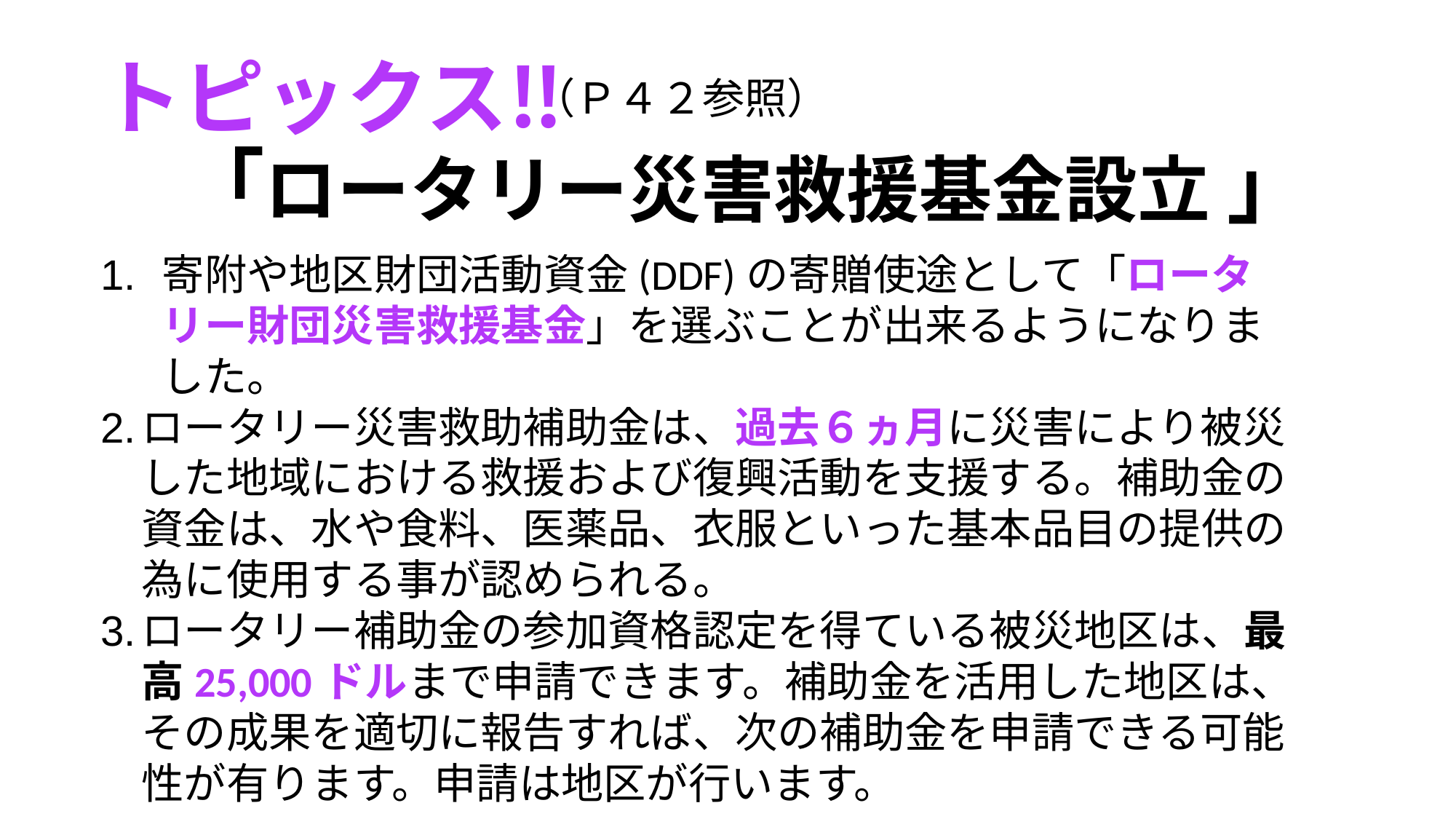

# トピックス‼ 　「ロータリー災害救援基金設立 」
（Ｐ４２参照）
寄附や地区財団活動資金(DDF)の寄贈使途として「ロータリー財団災害救援基金」を選ぶことが出来るようになりました。
ロータリー災害救助補助金は、過去６ヵ月に災害により被災した地域における救援および復興活動を支援する。補助金の資金は、水や食料、医薬品、衣服といった基本品目の提供の為に使用する事が認められる。
ロータリー補助金の参加資格認定を得ている被災地区は、最高25,000ドルまで申請できます。補助金を活用した地区は、その成果を適切に報告すれば、次の補助金を申請できる可能性が有ります。申請は地区が行います。